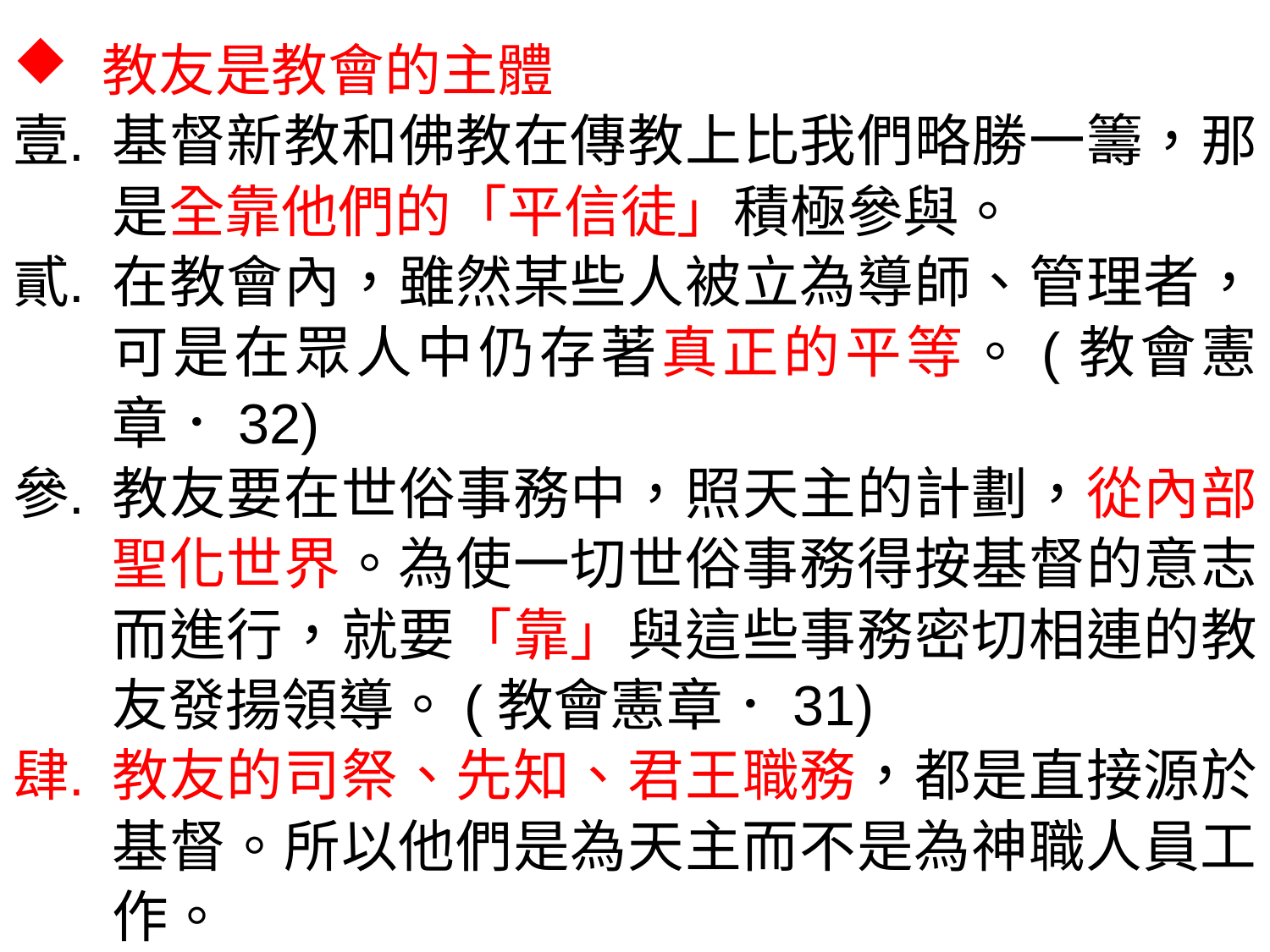

教友是教會的主體
基督新教和佛教在傳教上比我們略勝一籌，那是全靠他們的「平信徒」積極參與。
在教會內，雖然某些人被立為導師、管理者，可是在眾人中仍存著真正的平等。(教會憲章．32)
教友要在世俗事務中，照天主的計劃，從內部聖化世界。為使一切世俗事務得按基督的意志而進行，就要「靠」與這些事務密切相連的教友發揚領導。(教會憲章．31)
教友的司祭、先知、君王職務，都是直接源於基督。所以他們是為天主而不是為神職人員工作。